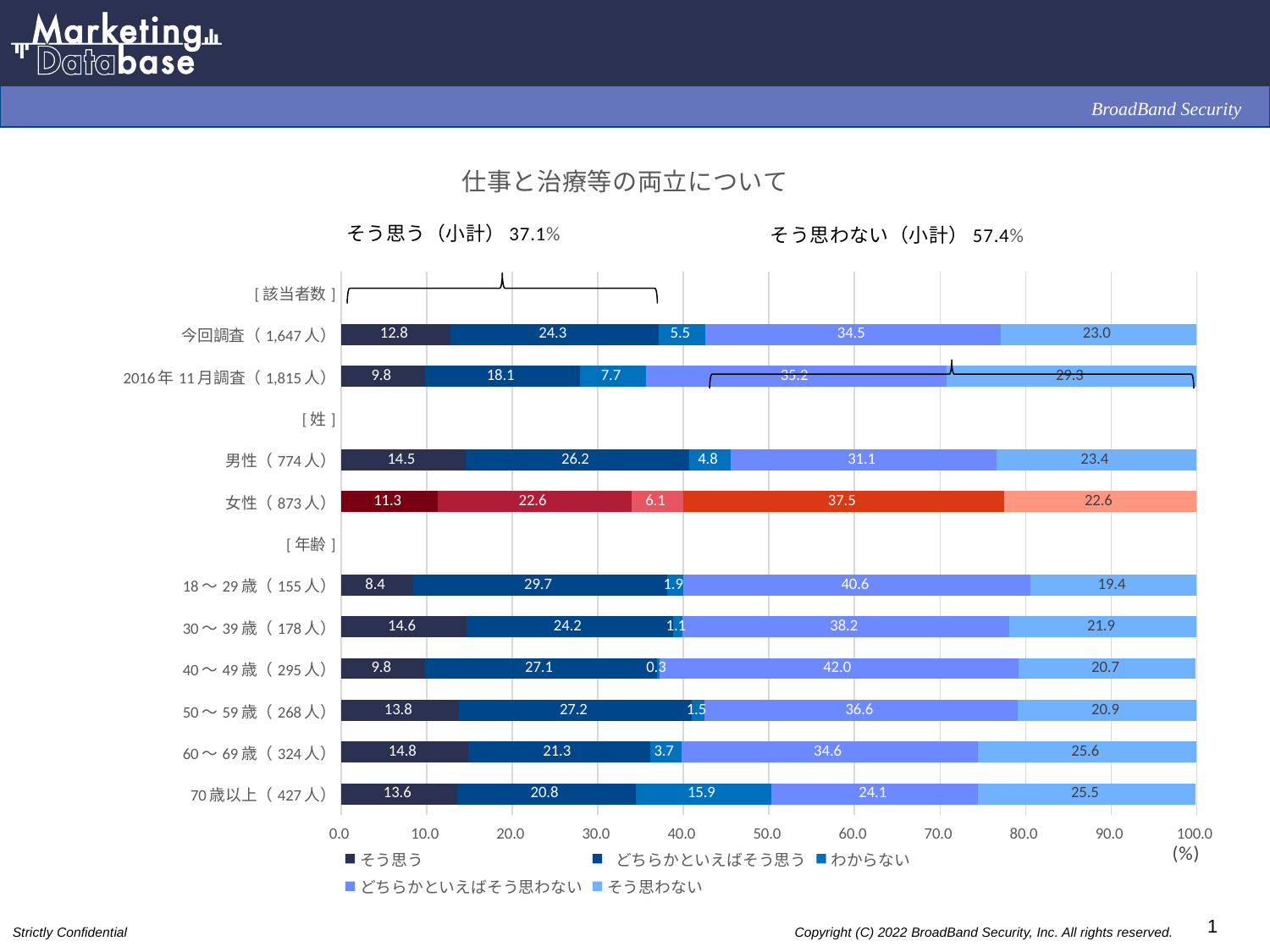

### Chart: 仕事と治療等の両立について

| Category | そう思う |  どちらかといえばそう思う | わからない | どちらかといえばそう思わない | そう思わない |
|---|---|---|---|---|---|
| [該当者数] | None | None | None | None | None |
| 今回調査（1,647人） | 12.8 | 24.3 | 5.5 | 34.5 | 23.0 |
| 2016年11月調査（1,815人） | 9.8 | 18.1 | 7.7 | 35.2 | 29.3 |
| [姓] | None | None | None | None | None |
| 男性（774人） | 14.5 | 26.2 | 4.8 | 31.1 | 23.4 |
| 女性（873人） | 11.3 | 22.6 | 6.1 | 37.5 | 22.6 |
| [年齢] | None | None | None | None | None |
| 18～29歳（155人） | 8.4 | 29.7 | 1.9 | 40.6 | 19.4 |
| 30～39歳（178人） | 14.6 | 24.2 | 1.1 | 38.2 | 21.9 |
| 40～49歳（295人） | 9.8 | 27.1 | 0.3 | 42.0 | 20.7 |
| 50～59歳（268人） | 13.8 | 27.2 | 1.5 | 36.6 | 20.9 |
| 60～69歳（324人） | 14.8 | 21.3 | 3.7 | 34.6 | 25.6 |
| 70歳以上（427人） | 13.6 | 20.8 | 15.9 | 24.1 | 25.5 |